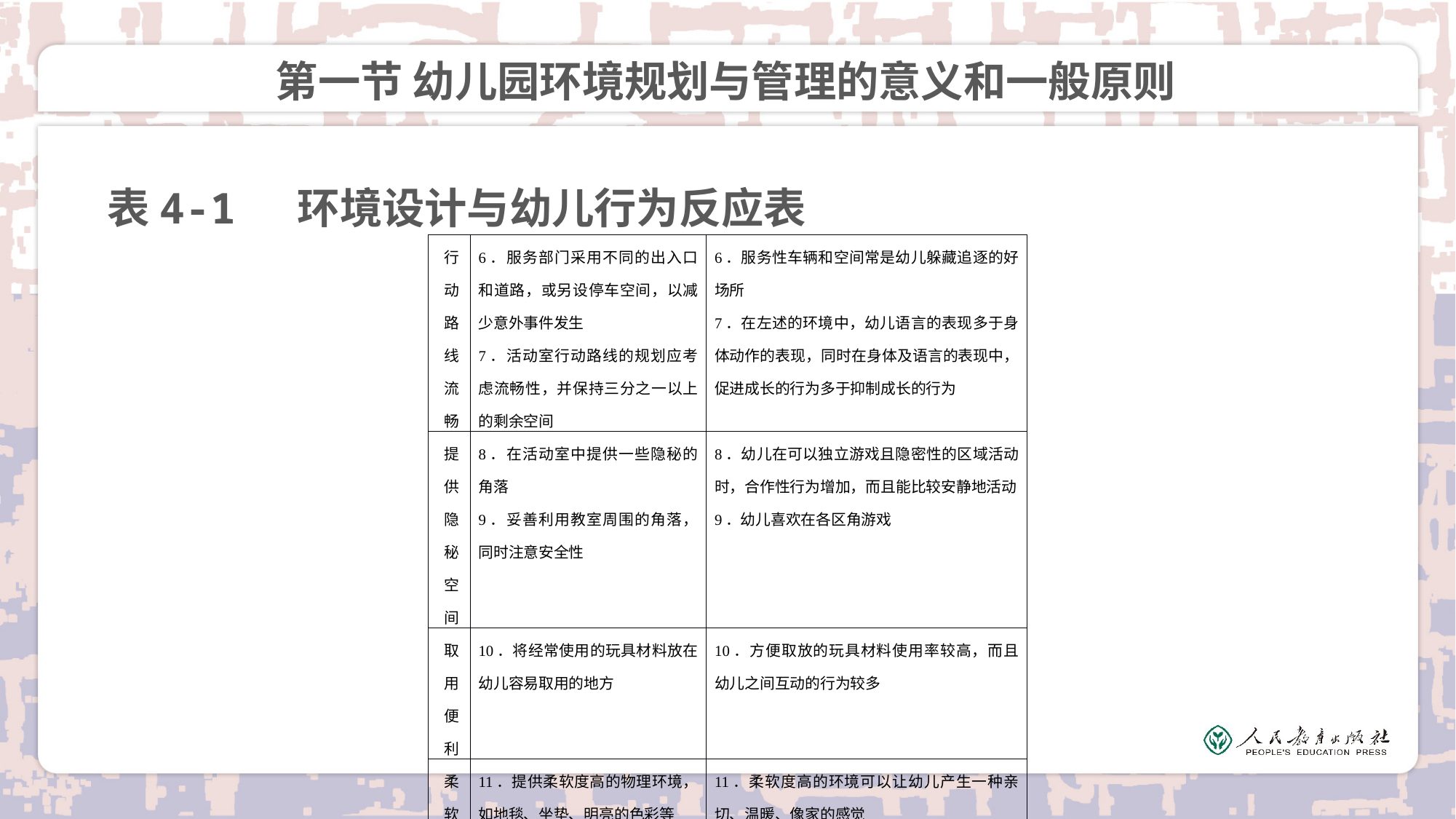

# 第一节 幼儿园环境规划与管理的意义和一般原则
表4-1  环境设计与幼儿行为反应表
| 行动 路线 流 畅 | 6．服务部门采用不同的出入口和道路，或另设停车空间，以减少意外事件发生 7．活动室行动路线的规划应考虑流畅性，并保持三分之一以上的剩余空间 | 6．服务性车辆和空间常是幼儿躲藏追逐的好场所 7．在左述的环境中，幼儿语言的表现多于身体动作的表现，同时在身体及语言的表现中，促进成长的行为多于抑制成长的行为 |
| --- | --- | --- |
| 提 供隐 秘 空间 | 8．在活动室中提供一些隐秘的角落 9．妥善利用教室周围的角落，同时注意安全性 | 8．幼儿在可以独立游戏且隐密性的区域活动时，合作性行为增加，而且能比较安静地活动 9．幼儿喜欢在各区角游戏 |
| 取 用 便利 | 10．将经常使用的玩具材料放在幼儿容易取用的地方 | 10．方便取放的玩具材料使用率较高，而且幼儿之间互动的行为较多 |
| 柔 软 度 | 11．提供柔软度高的物理环境，如地毯、坐垫、明亮的色彩等 | 11．柔软度高的环境可以让幼儿产生一种亲切、温暖、像家的感觉 |